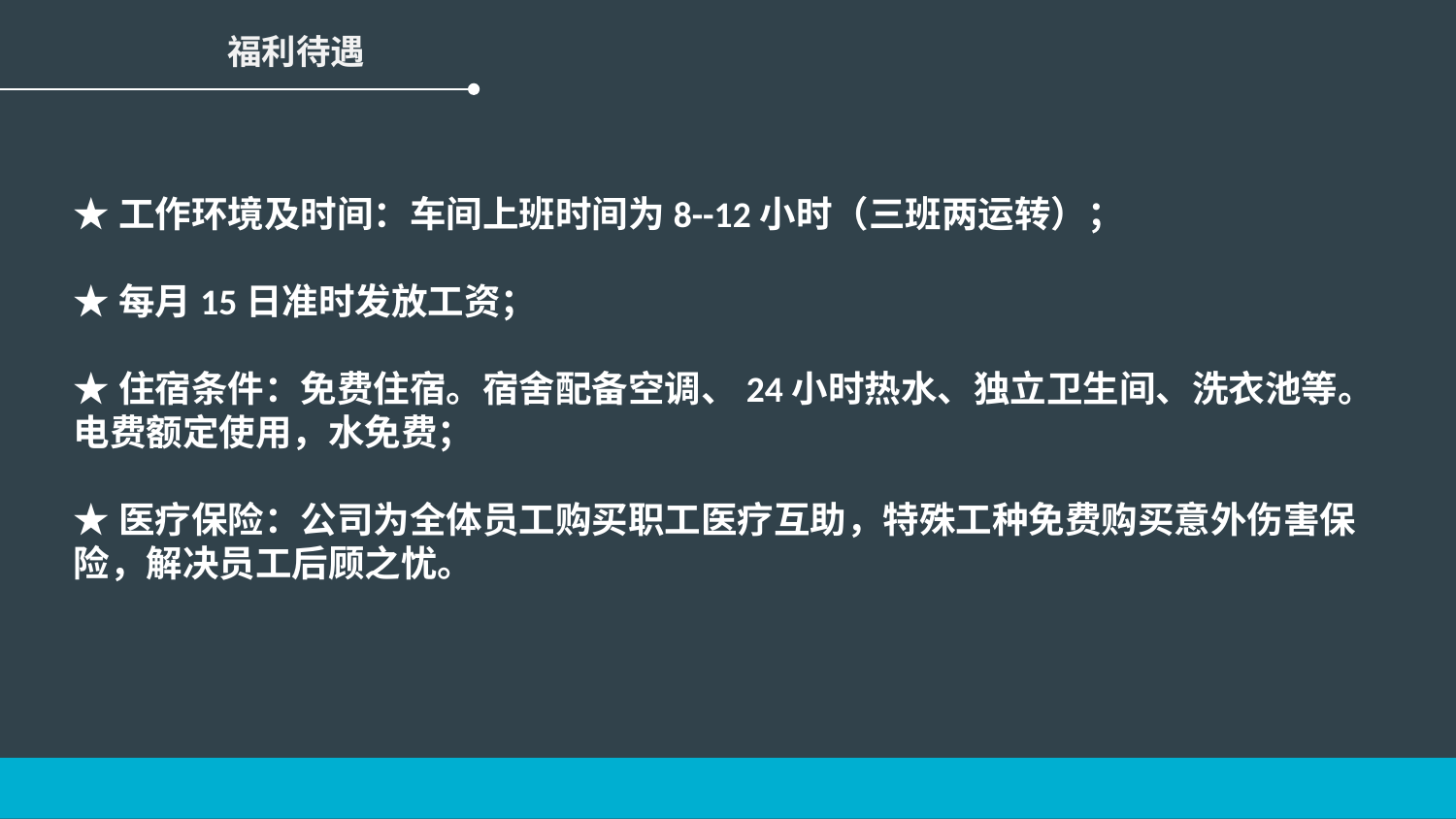

福利待遇

★工作环境及时间：车间上班时间为8--12小时（三班两运转）；

★每月15日准时发放工资；

★住宿条件：免费住宿。宿舍配备空调、24小时热水、独立卫生间、洗衣池等。电费额定使用，水免费；

★医疗保险：公司为全体员工购买职工医疗互助，特殊工种免费购买意外伤害保险，解决员工后顾之忧。